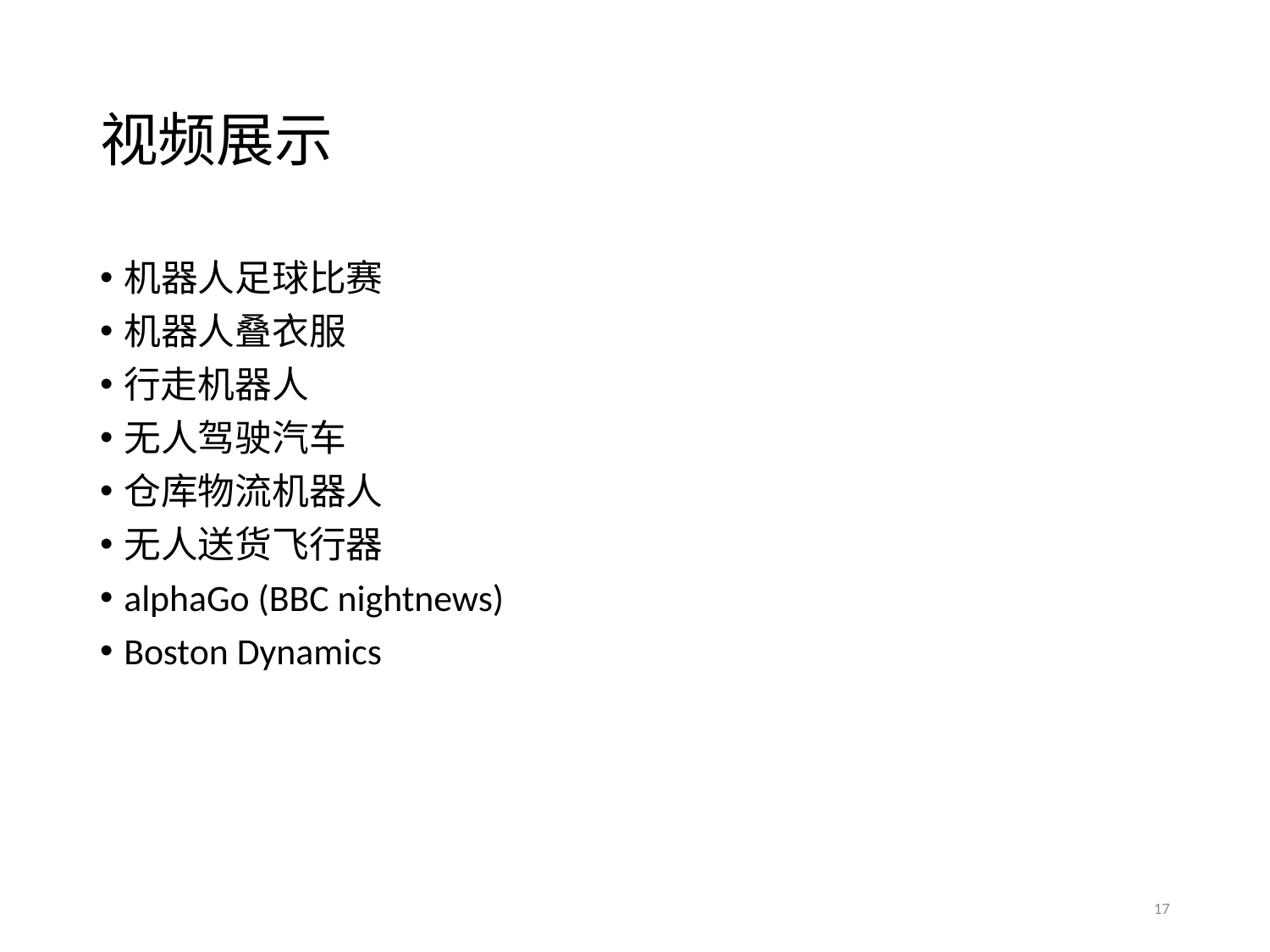

# 视频展示
机器人足球比赛
机器人叠衣服
行走机器人
无人驾驶汽车
仓库物流机器人
无人送货飞行器
alphaGo (BBC nightnews)
Boston Dynamics
17